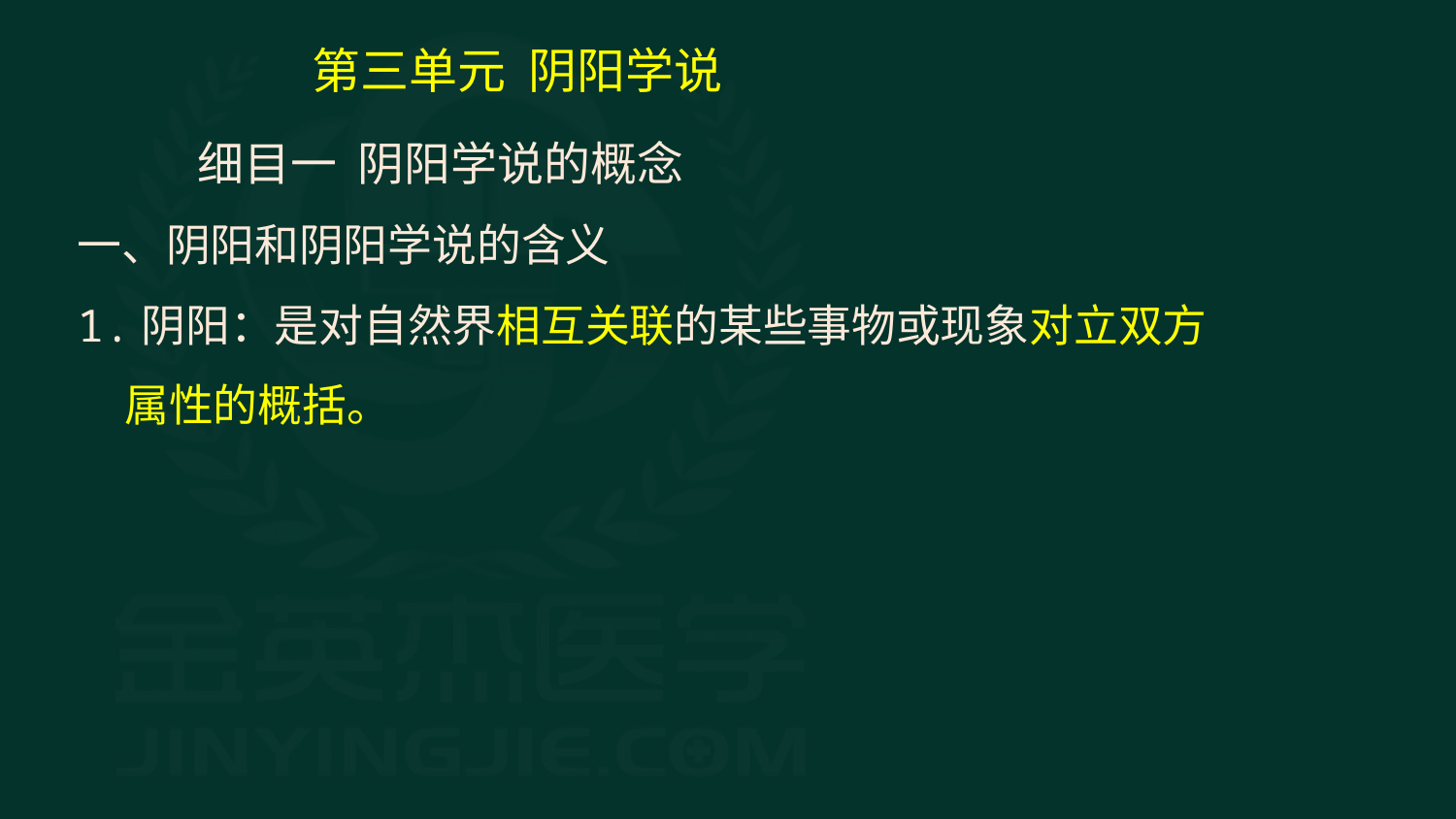

第三单元  阴阳学说
           细目一  阴阳学说的概念
一、阴阳和阴阳学说的含义
1.阴阳：是对自然界相互关联的某些事物或现象对立双方属性的概括。